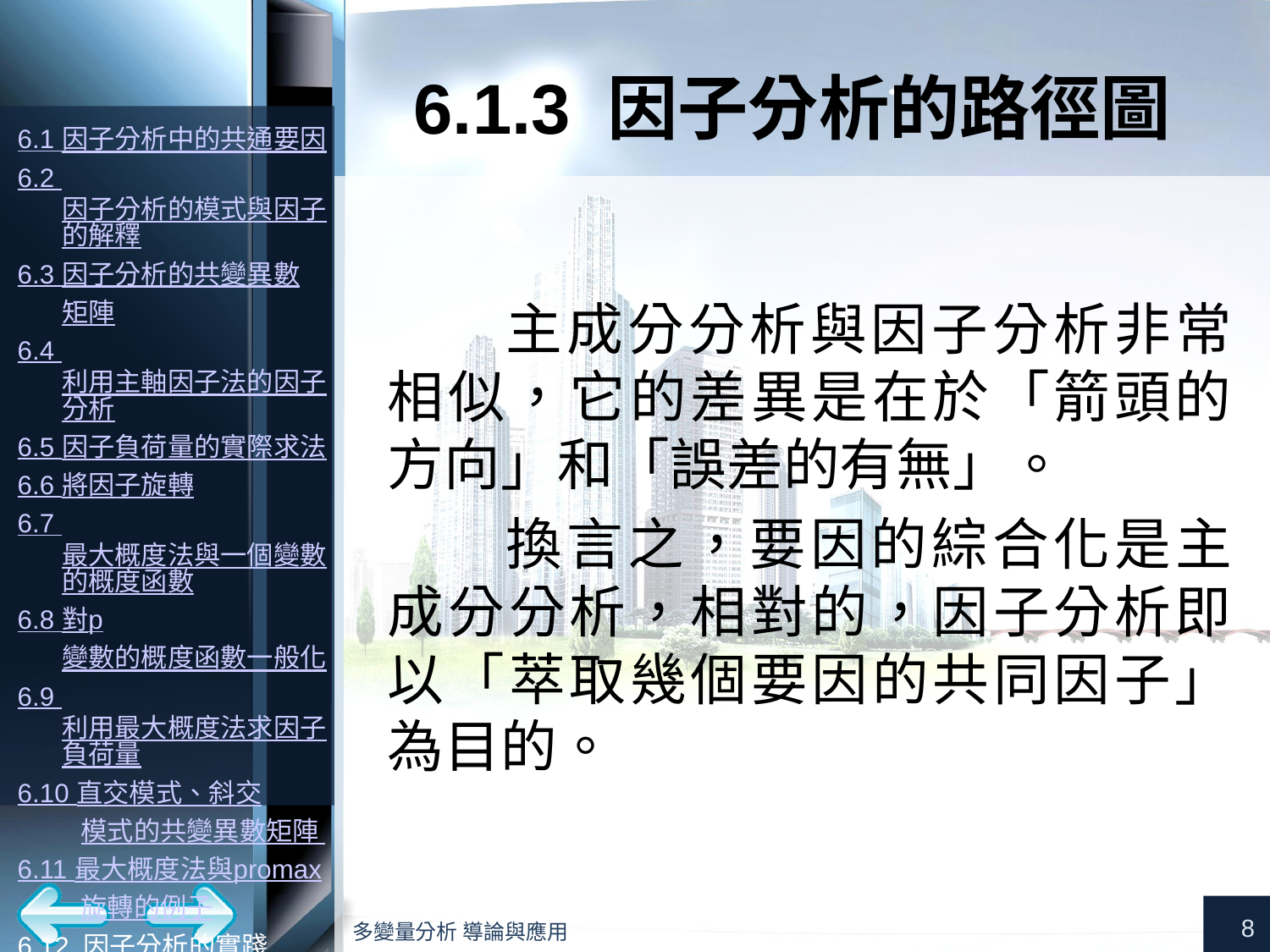

# 6.1.3 因子分析的路徑圖
主成分分析與因子分析非常相似，它的差異是在於「箭頭的方向」和「誤差的有無」。
換言之，要因的綜合化是主成分分析，相對的，因子分析即以「萃取幾個要因的共同因子」為目的。
8
多變量分析 導論與應用